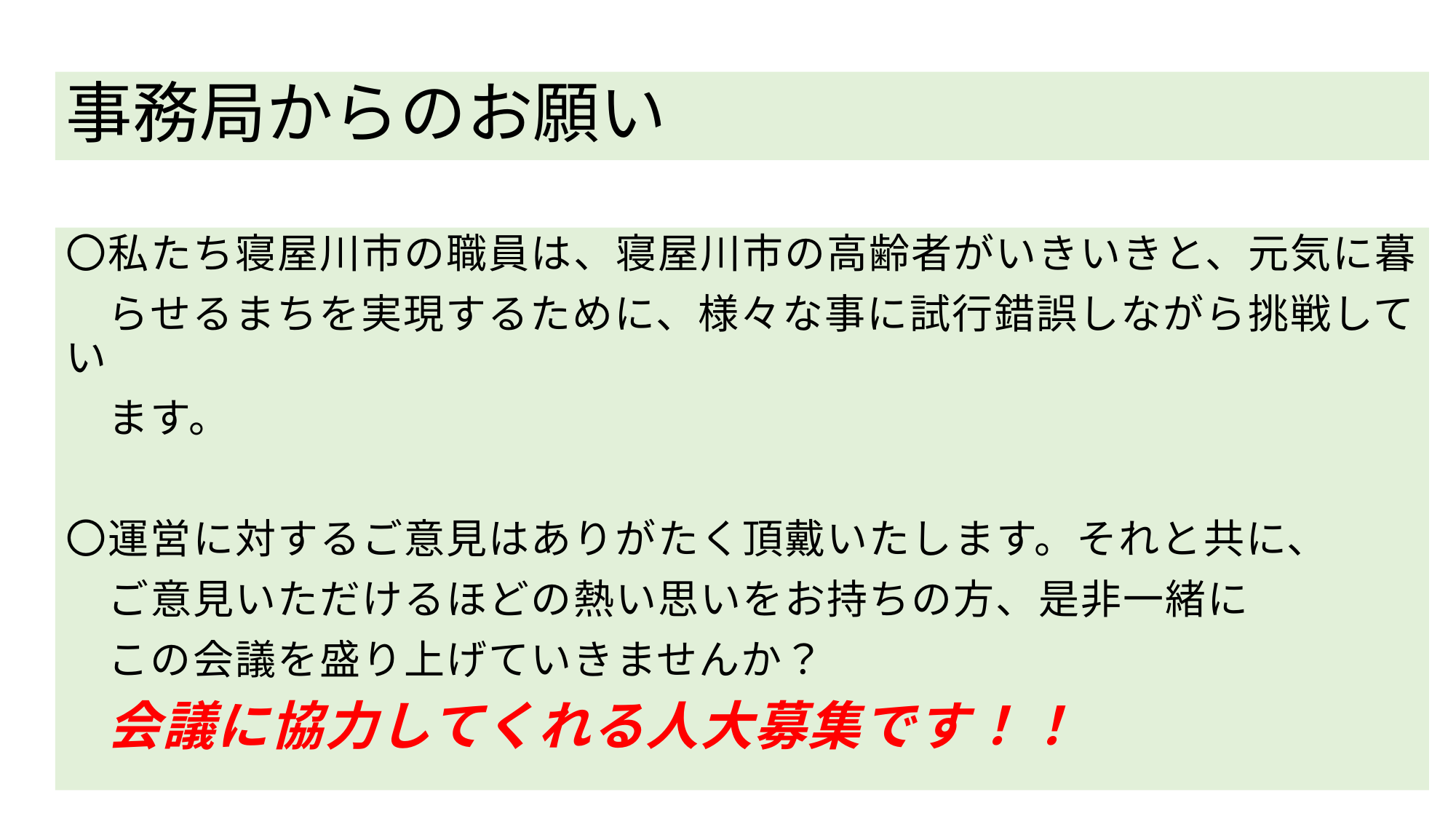

# ポイント
事務局からのお願い
〇私たち寝屋川市の職員は、寝屋川市の高齢者がいきいきと、元気に暮
　らせるまちを実現するために、様々な事に試行錯誤しながら挑戦してい
　ます。

〇運営に対するご意見はありがたく頂戴いたします。それと共に、
　ご意見いただけるほどの熱い思いをお持ちの方、是非一緒に
　この会議を盛り上げていきませんか？
　会議に協力してくれる人大募集です！！